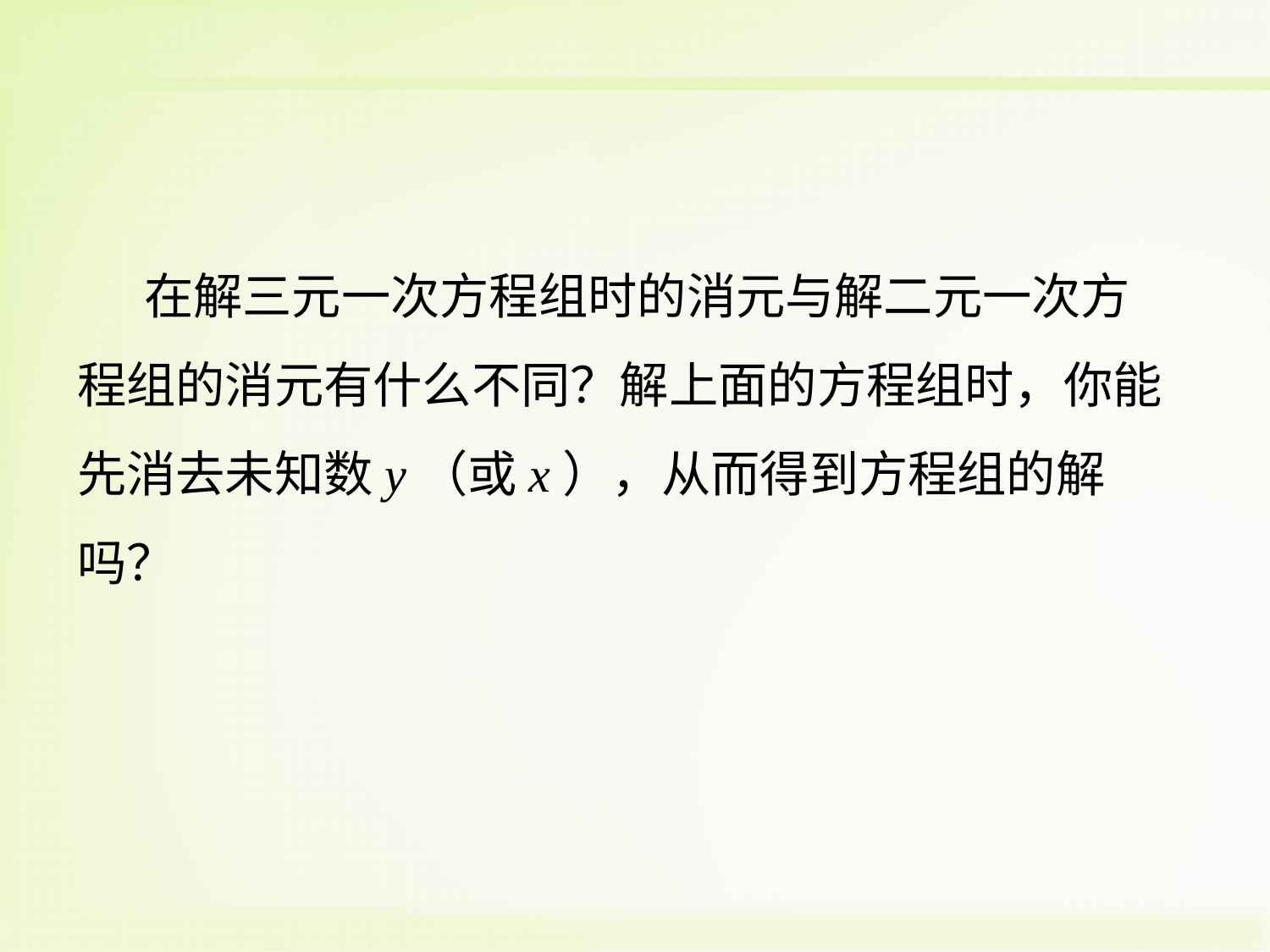

在解三元一次方程组时的消元与解二元一次方程组的消元有什么不同？解上面的方程组时，你能先消去未知数y（或x），从而得到方程组的解吗？